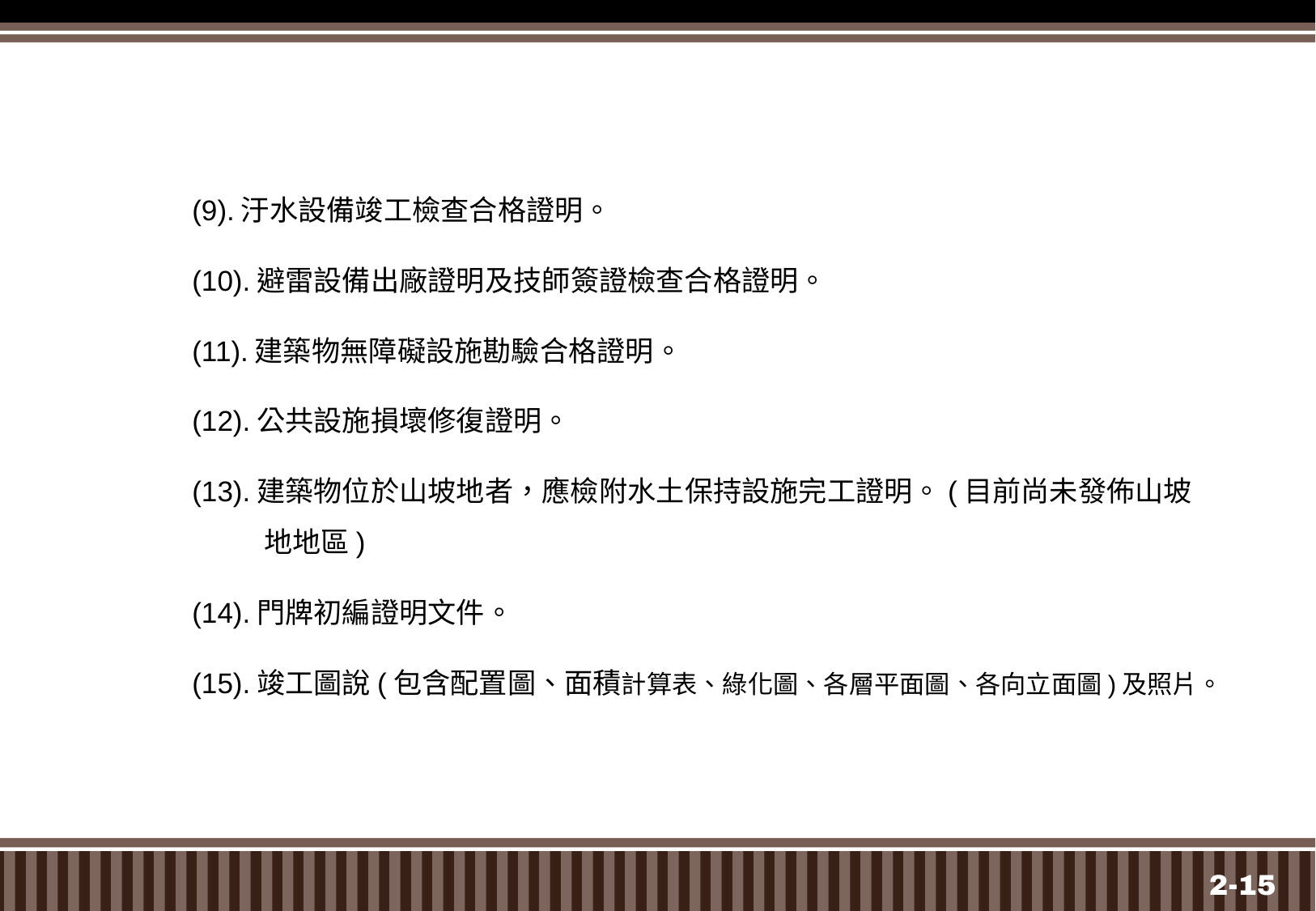

(9).汙水設備竣工檢查合格證明。
(10).避雷設備出廠證明及技師簽證檢查合格證明。
(11).建築物無障礙設施勘驗合格證明。
(12).公共設施損壞修復證明。
(13).建築物位於山坡地者，應檢附水土保持設施完工證明。(目前尚未發佈山坡地地區)
(14).門牌初編證明文件。
(15).竣工圖說(包含配置圖、面積計算表、綠化圖、各層平面圖、各向立面圖)及照片。
2-15